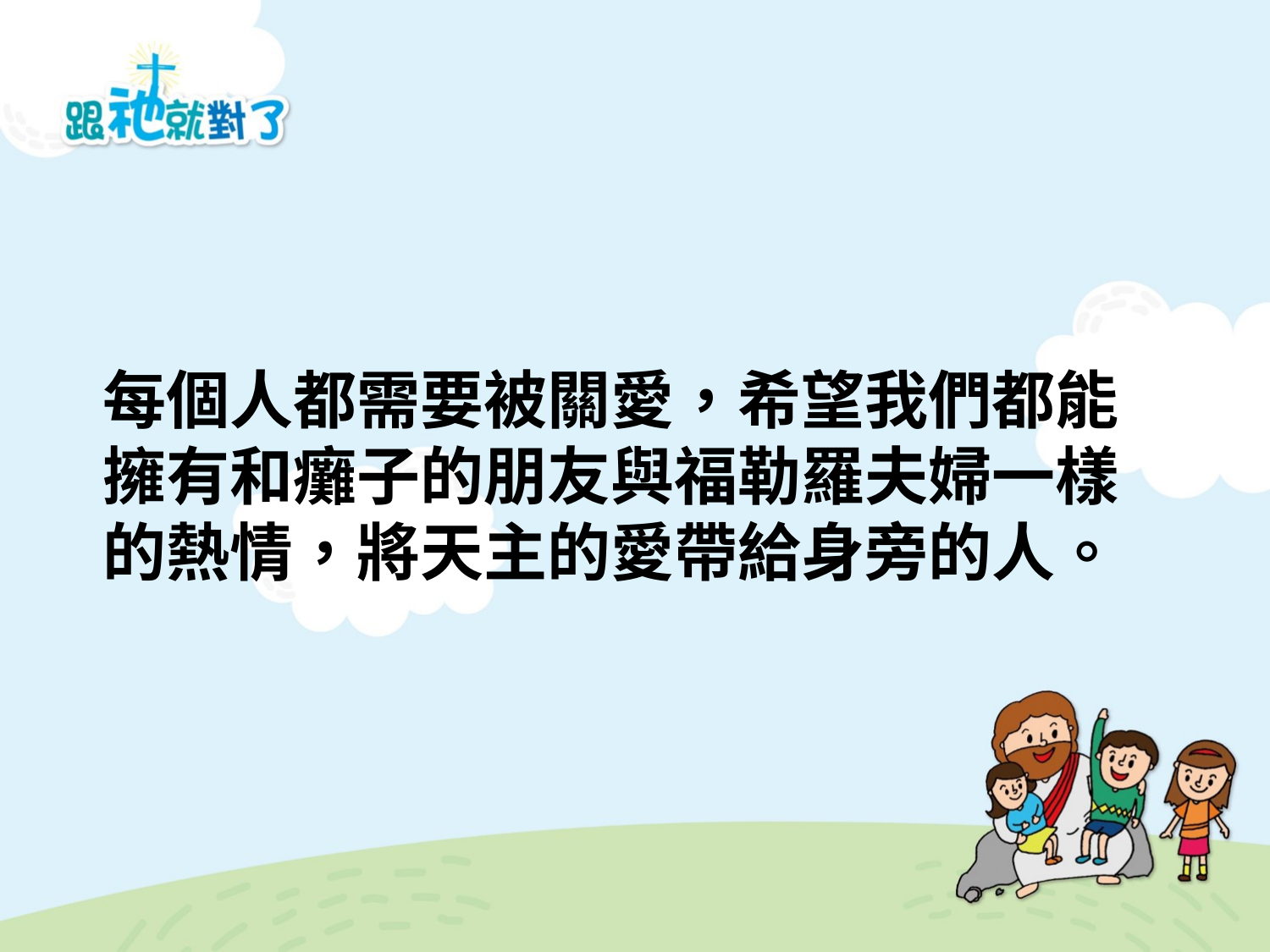

每個人都需要被關愛，希望我們都能擁有和癱子的朋友與福勒羅夫婦一樣的熱情，將天主的愛帶給身旁的人。